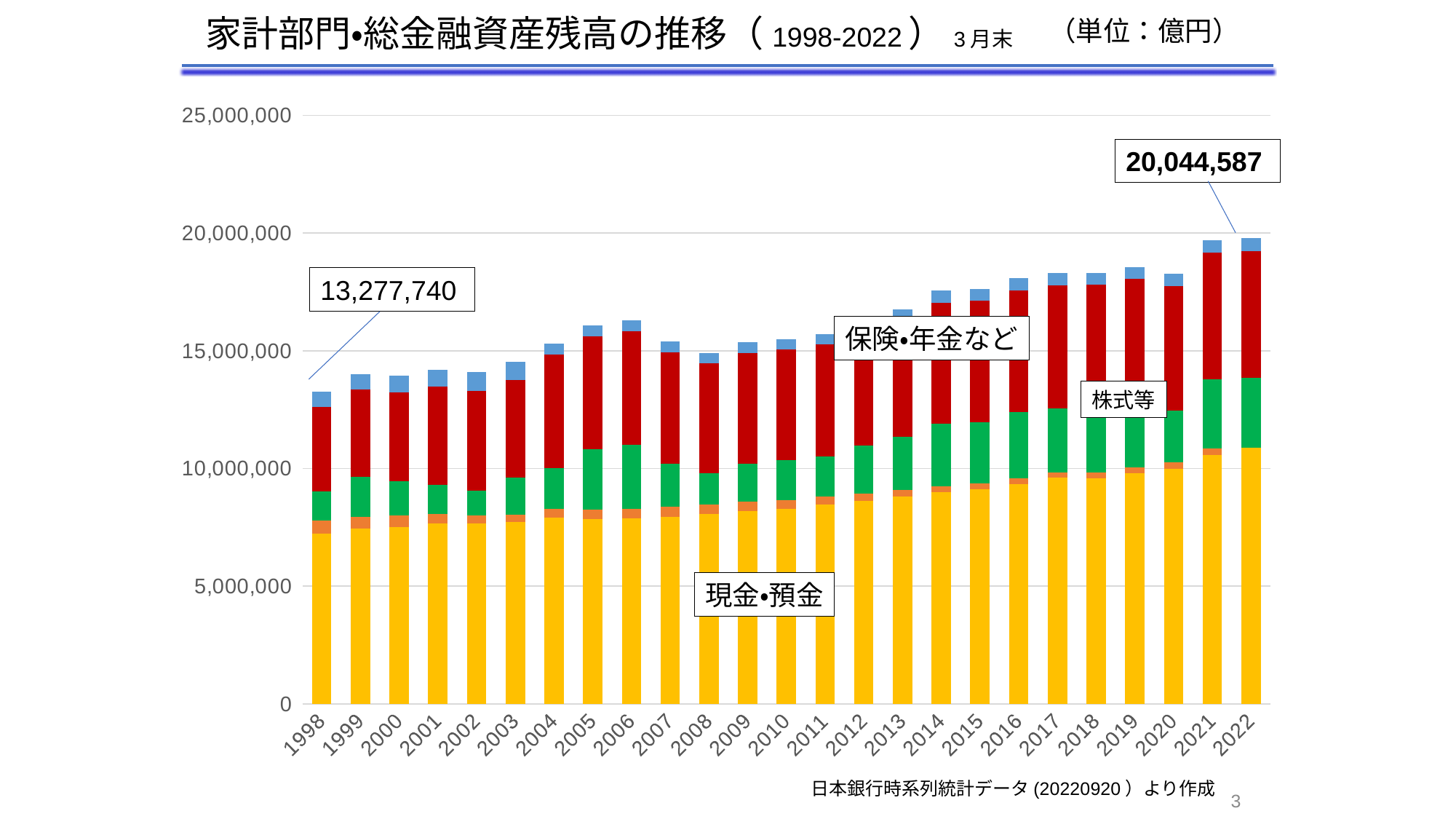

家計部門・総金融資産残高の推移（1998-2022）3月末
（単位：億円）

[unsupported chart]

20,044,587
13,277,740
保険・年金など
株式等
現金・預金
日本銀行時系列統計データ(20220920）より作成
3